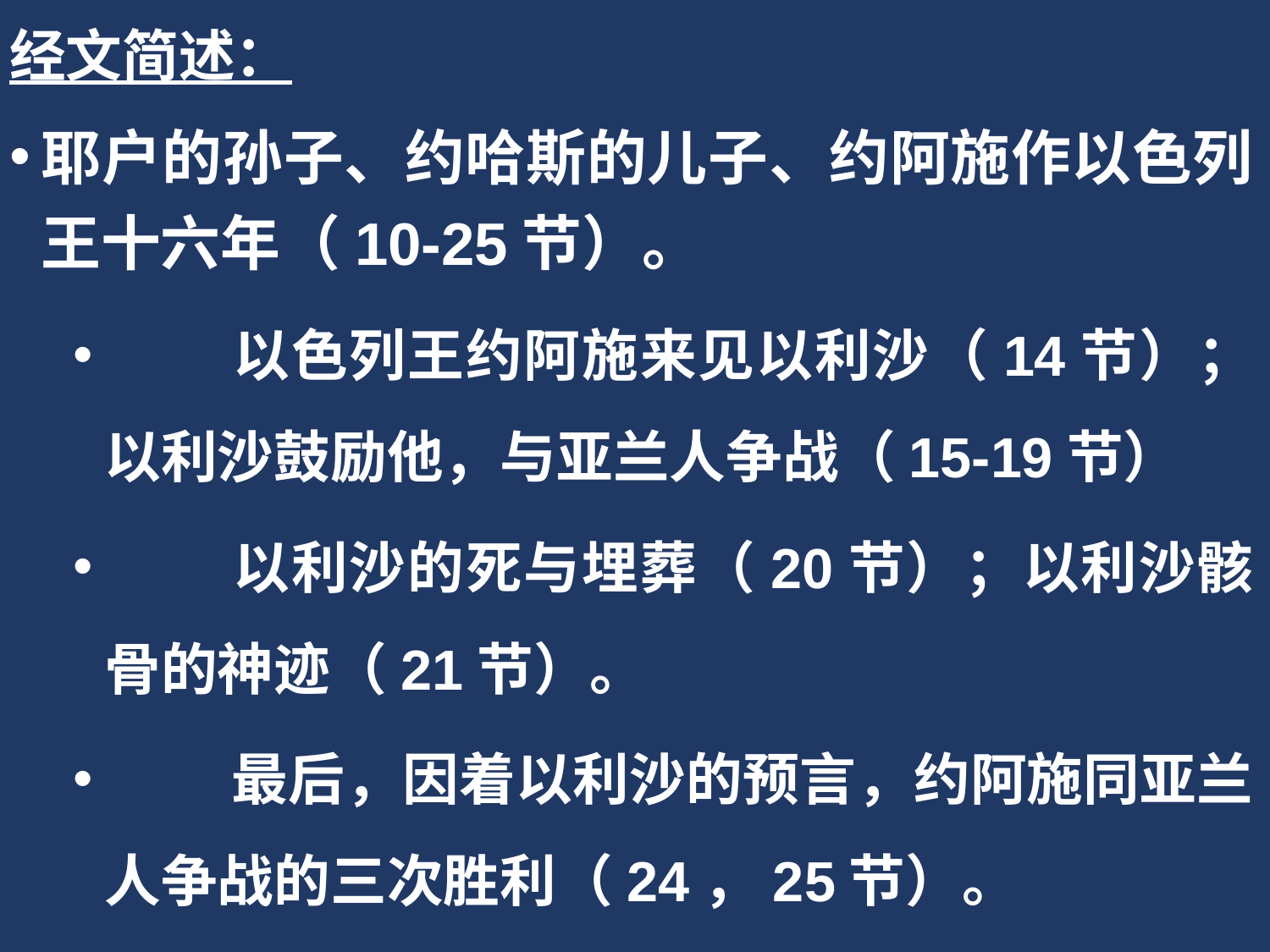

经文简述：
耶户的孙子、约哈斯的儿子、约阿施作以色列王十六年（10-25节）。
	以色列王约阿施来见以利沙（14节）；以利沙鼓励他，与亚兰人争战（15-19节）
	以利沙的死与埋葬（20节）；以利沙骸骨的神迹（21节）。
	最后，因着以利沙的预言，约阿施同亚兰人争战的三次胜利（24，25节）。